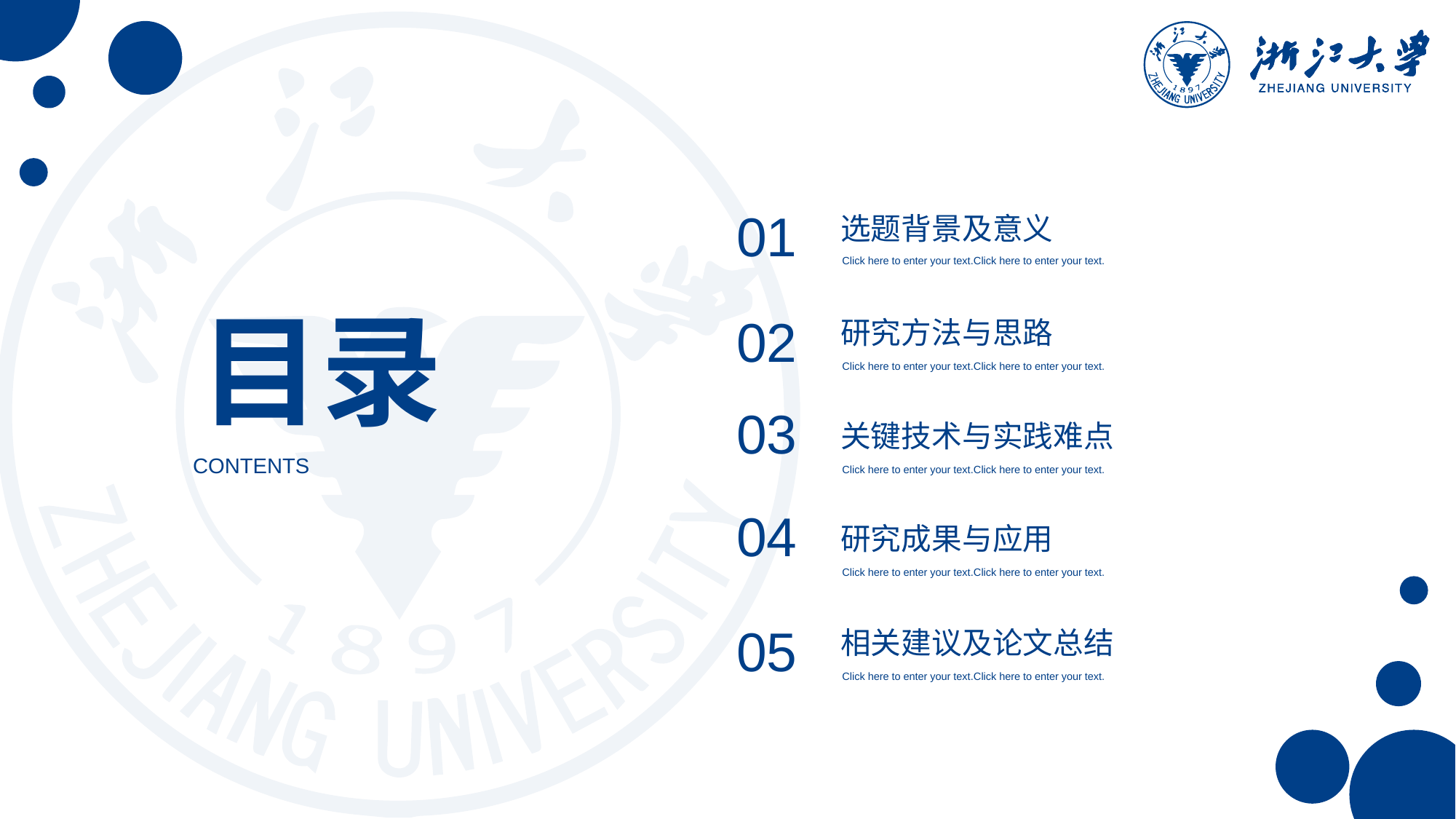

01
选题背景及意义
Click here to enter your text.Click here to enter your text.
目录
02
研究方法与思路
Click here to enter your text.Click here to enter your text.
03
关键技术与实践难点
Click here to enter your text.Click here to enter your text.
CONTENTS
04
研究成果与应用
Click here to enter your text.Click here to enter your text.

05
相关建议及论文总结
Click here to enter your text.Click here to enter your text.